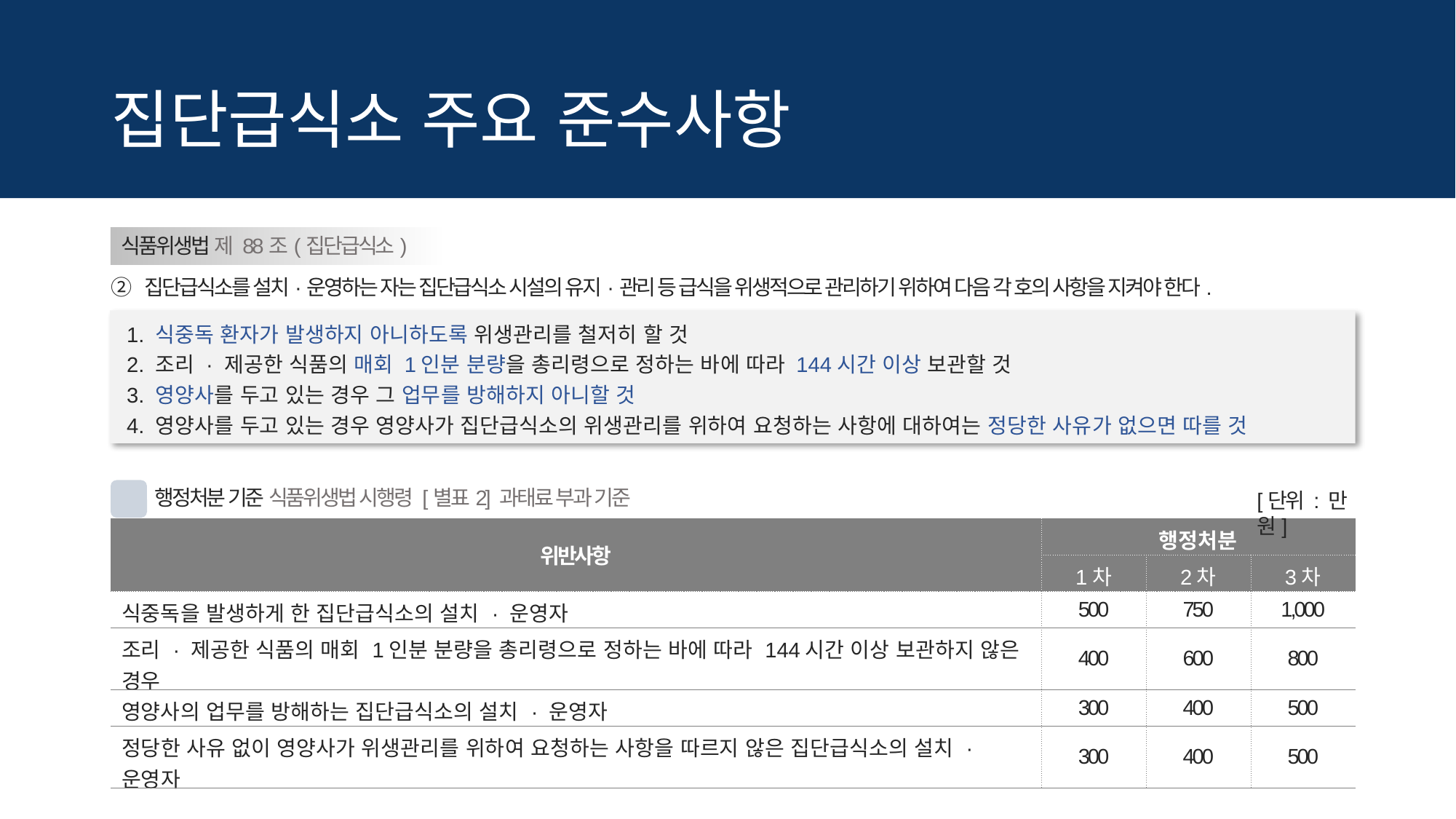

# 집단급식소 주요 준수사항
식품위생법 제 88조(집단급식소)

②  집단급식소를 설치·운영하는 자는 집단급식소 시설의 유지·관리 등 급식을 위생적으로 관리하기 위하여 다음 각 호의 사항을 지켜야 한다.
 1. 식중독 환자가 발생하지 아니하도록 위생관리를 철저히 할 것
 2. 조리 · 제공한 식품의 매회 1인분 분량을 총리령으로 정하는 바에 따라 144시간 이상 보관할 것
 3. 영양사를 두고 있는 경우 그 업무를 방해하지 아니할 것
 4. 영양사를 두고 있는 경우 영양사가 집단급식소의 위생관리를 위하여 요청하는 사항에 대하여는 정당한 사유가 없으면 따를 것
!
행정처분 기준 식품위생법 시행령 [별표2] 과태료 부과 기준

[단위 : 만원]
| 위반사항 | 행정처분 |  |  |
| --- | --- | --- | --- |
|  | 1차 | 2차 | 3차 |
| 식중독을 발생하게 한 집단급식소의 설치 · 운영자 | 500 | 750 | 1,000 |
| 조리 · 제공한 식품의 매회 1인분 분량을 총리령으로 정하는 바에 따라 144시간 이상 보관하지 않은 경우 | 400 | 600 | 800 |
| 영양사의 업무를 방해하는 집단급식소의 설치 · 운영자 | 300 | 400 | 500 |
| 정당한 사유 없이 영양사가 위생관리를 위하여 요청하는 사항을 따르지 않은 집단급식소의 설치 · 운영자 | 300 | 400 | 500 |